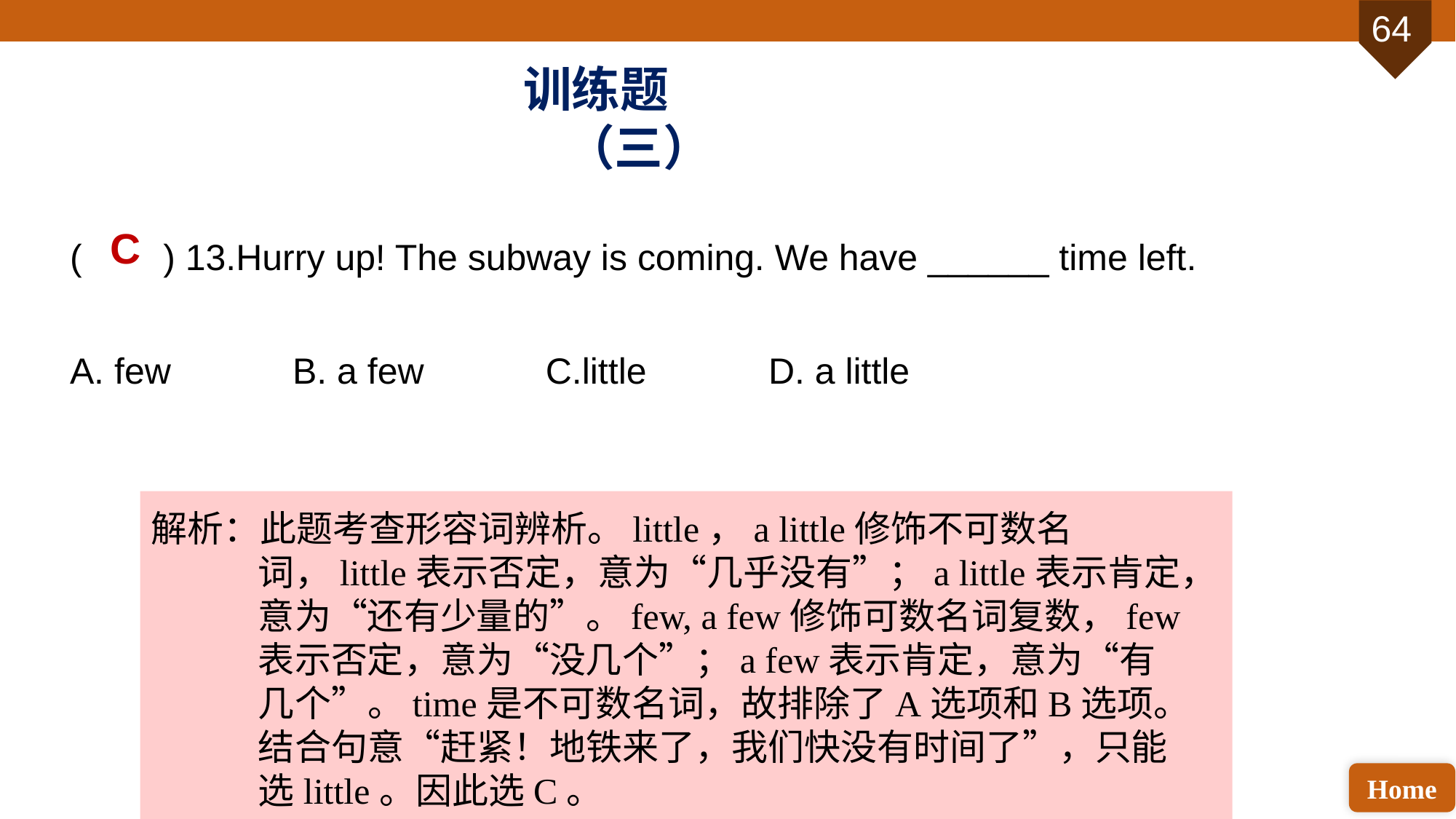

训练题（三）
C
(        ) 13.Hurry up! The subway is coming. We have ______ time left.

A. few            B. a few            C.little            D. a little

解析：此题考查形容词辨析。little，a little修饰不可数名词，little表示否定，意为“几乎没有”；a little表示肯定，意为“还有少量的”。few, a few修饰可数名词复数，few表示否定，意为“没几个”；a few表示肯定，意为“有几个”。time是不可数名词，故排除了A选项和B选项。结合句意“赶紧！地铁来了，我们快没有时间了”，只能选little。因此选C。